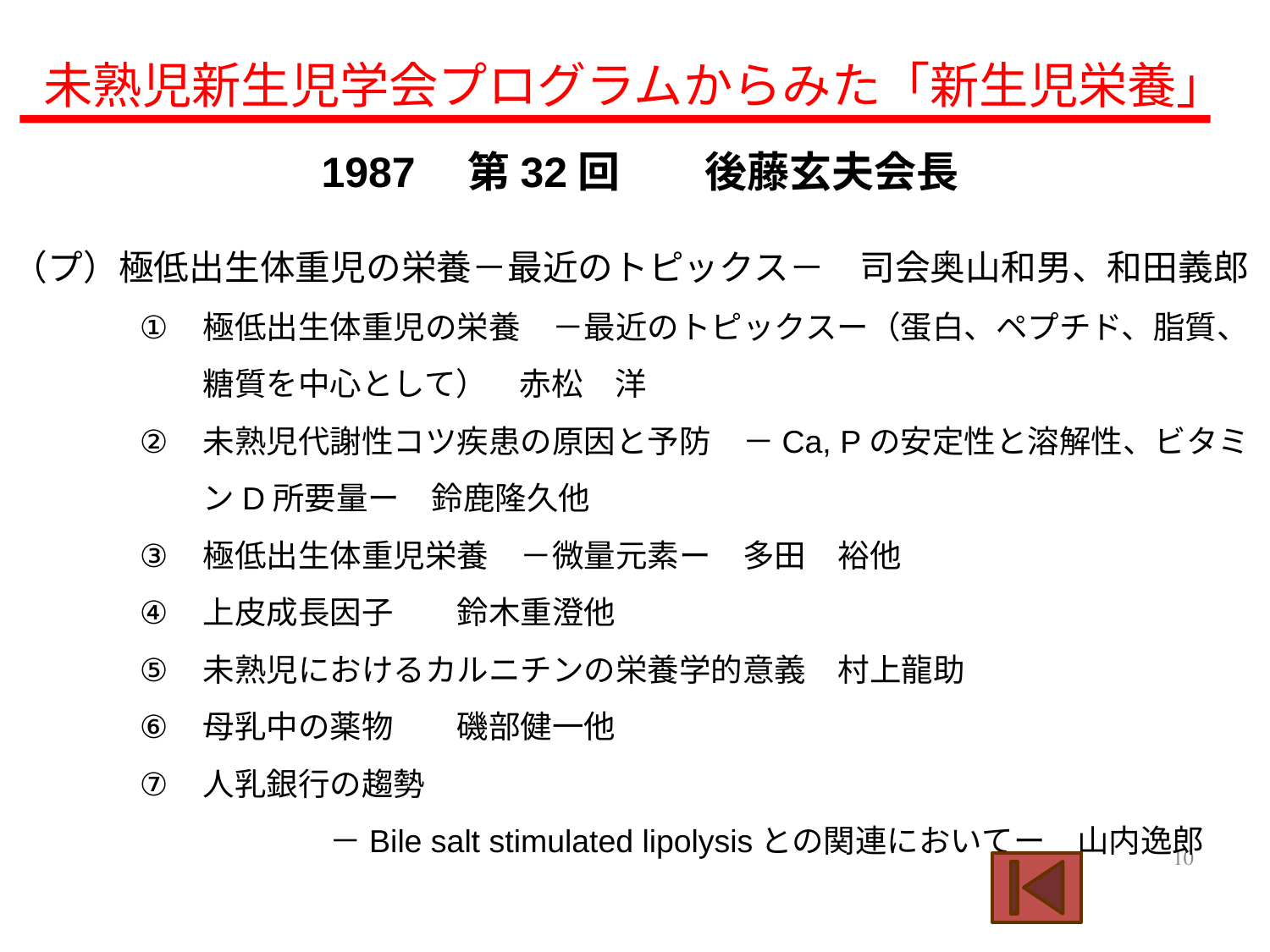

# 未熟児新生児学会プログラムからみた「新生児栄養」

1987　第32回　　後藤玄夫会長

（プ）極低出生体重児の栄養－最近のトピックス－　司会奥山和男、和田義郎
極低出生体重児の栄養　－最近のトピックスー（蛋白、ペプチド、脂質、糖質を中心として）　赤松　洋
未熟児代謝性コツ疾患の原因と予防　－Ca, Pの安定性と溶解性、ビタミンD所要量ー　鈴鹿隆久他
極低出生体重児栄養　－微量元素ー　多田　裕他
上皮成長因子　　鈴木重澄他
未熟児におけるカルニチンの栄養学的意義　村上龍助
母乳中の薬物　　磯部健一他
人乳銀行の趨勢
		－Bile salt stimulated lipolysisとの関連においてー　山内逸郎

10